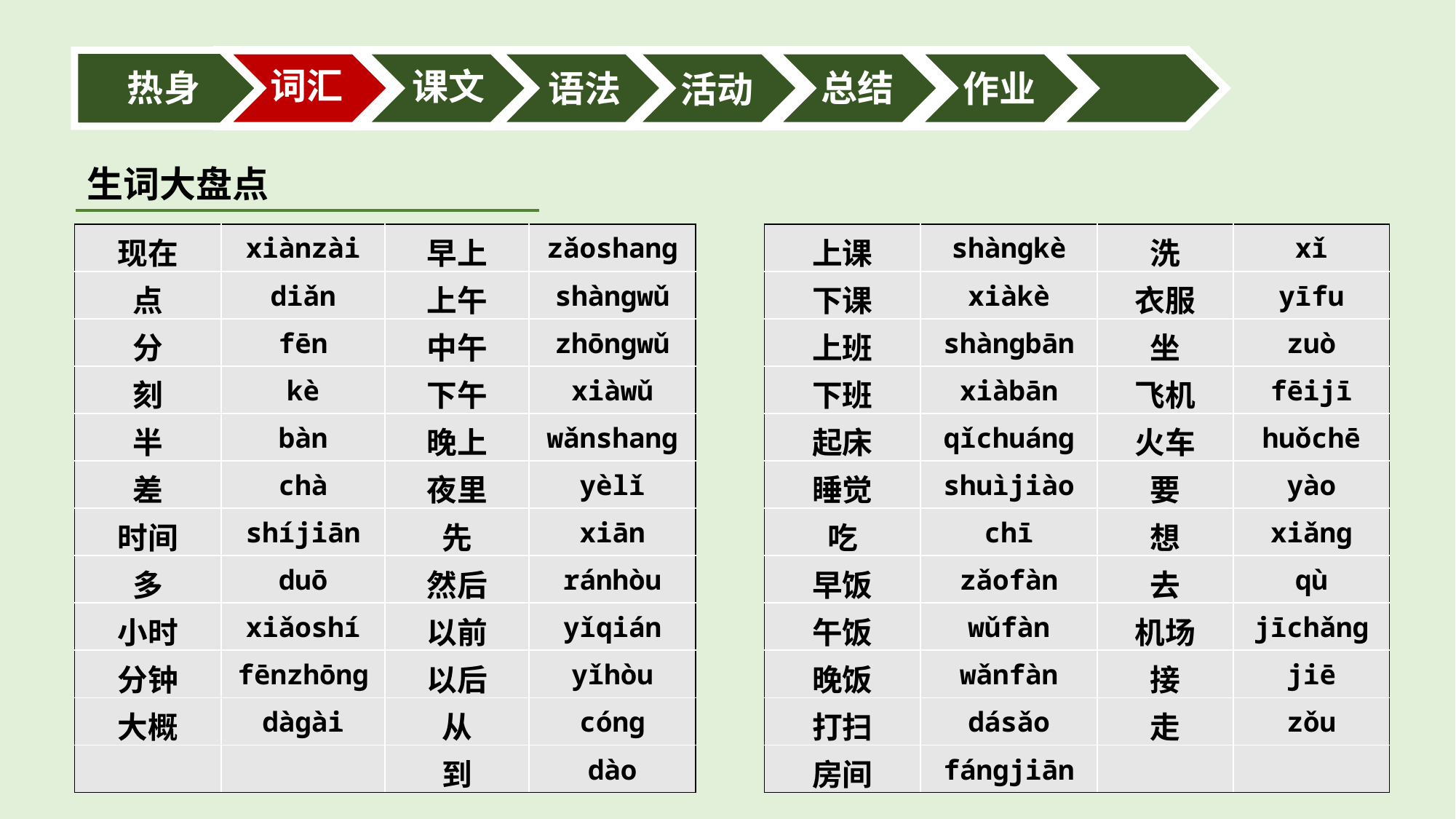

词汇
课文
热身
总结
语法
作业
活动
生词大盘点
| 现在 | xiànzài | 早上 | zǎoshang |
| --- | --- | --- | --- |
| 点 | diǎn | 上午 | shàngwǔ |
| 分 | fēn | 中午 | zhōngwǔ |
| 刻 | kè | 下午 | xiàwǔ |
| 半 | bàn | 晚上 | wǎnshang |
| 差 | chà | 夜里 | yèlǐ |
| 时间 | shíjiān | 先 | xiān |
| 多 | duō | 然后 | ránhòu |
| 小时 | xiǎoshí | 以前 | yǐqián |
| 分钟 | fēnzhōng | 以后 | yǐhòu |
| 大概 | dàgài | 从 | cóng |
|  |  | 到 | dào |
| 上课 | shàngkè | 洗 | xǐ |
| --- | --- | --- | --- |
| 下课 | xiàkè | 衣服 | yīfu |
| 上班 | shàngbān | 坐 | zuò |
| 下班 | xiàbān | 飞机 | fēijī |
| 起床 | qǐchuáng | 火车 | huǒchē |
| 睡觉 | shuìjiào | 要 | yào |
| 吃 | chī | 想 | xiǎng |
| 早饭 | zǎofàn | 去 | qù |
| 午饭 | wǔfàn | 机场 | jīchǎng |
| 晚饭 | wǎnfàn | 接 | jiē |
| 打扫 | dásǎo | 走 | zǒu |
| 房间 | fángjiān |  |  |